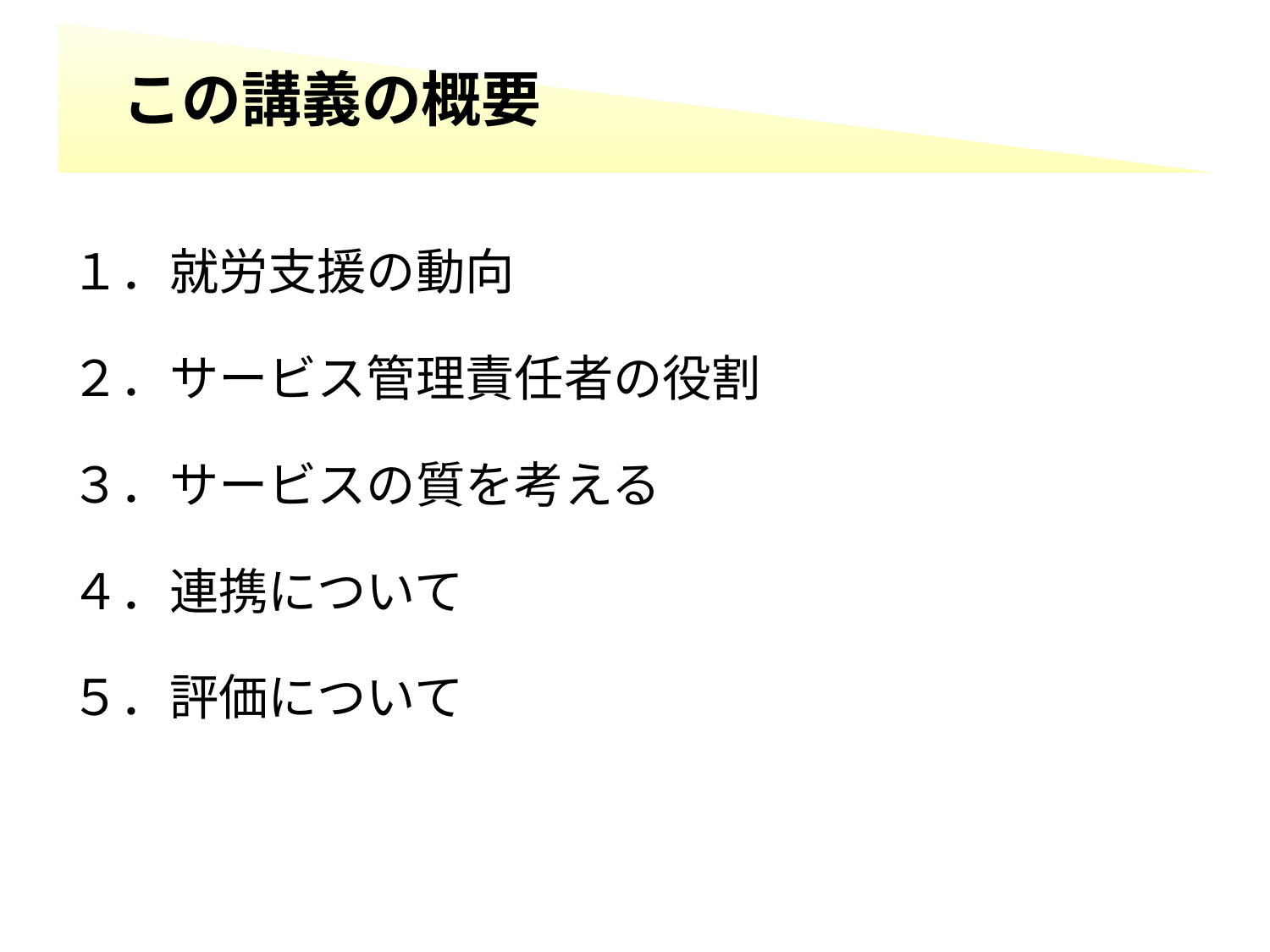

この講義の概要
１．就労支援の動向
２．サービス管理責任者の役割
３．サービスの質を考える
４．連携について
５．評価について